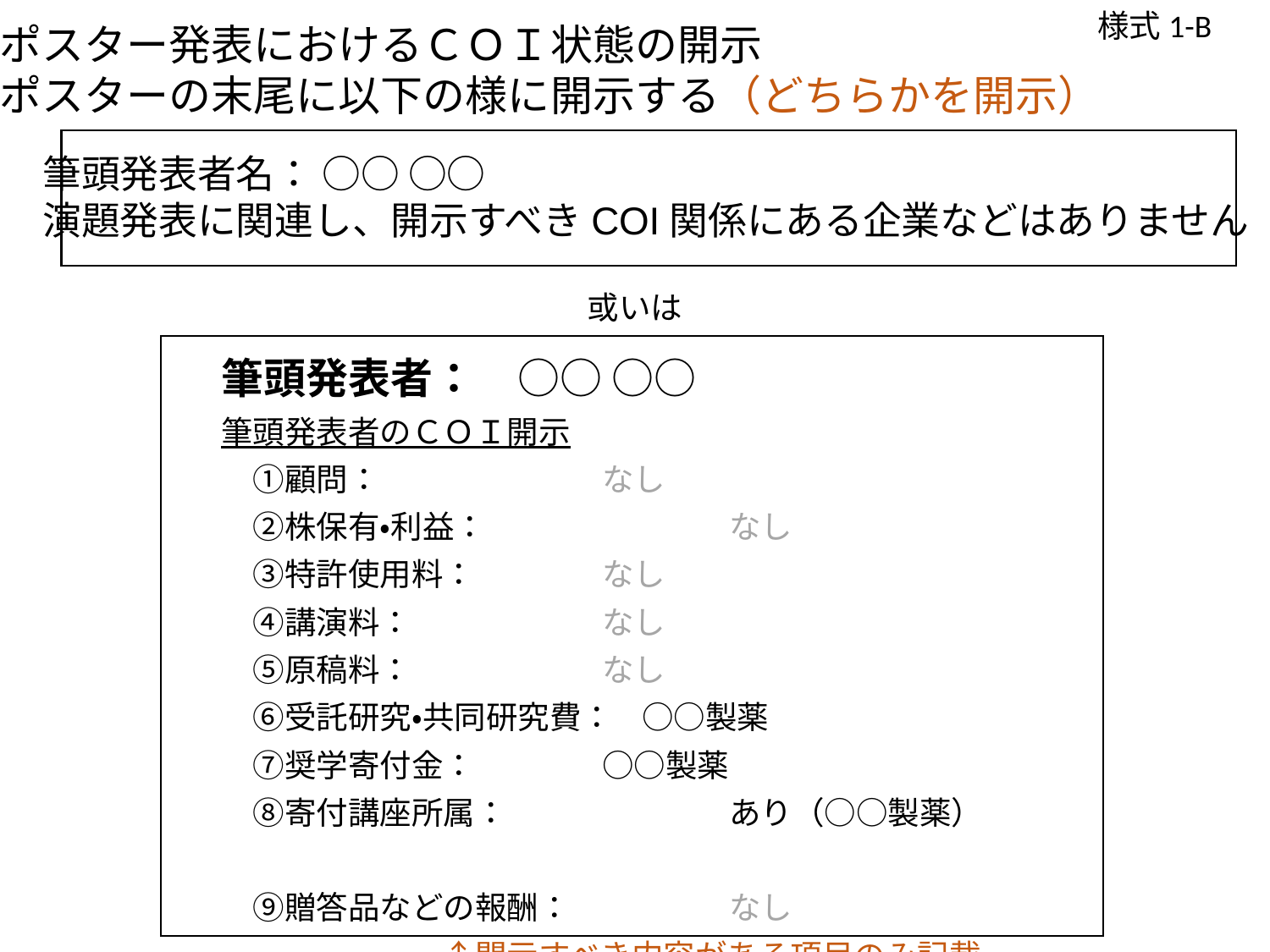

様式1-B
ポスター発表におけるＣＯＩ状態の開示
ポスターの末尾に以下の様に開示する（どちらかを開示）

筆頭発表者名： ○○ ○○
演題発表に関連し、開示すべきCOI関係にある企業などはありません
或いは

筆頭発表者：　○○ ○○
筆頭発表者のＣＯＩ開示
　①顧問：   		なし
　②株保有・利益：             　	なし
　③特許使用料：                 	なし
　④講演料：                　   	なし
　⑤原稿料：                     	なし
　⑥受託研究・共同研究費：    ○○製薬
　⑦奨学寄付金：                 	○○製薬
　⑧寄付講座所属：               	あり（○○製薬）
　⑨贈答品などの報酬：           	なし
　　　　　　　↑開示すべき内容がある項目のみ記載